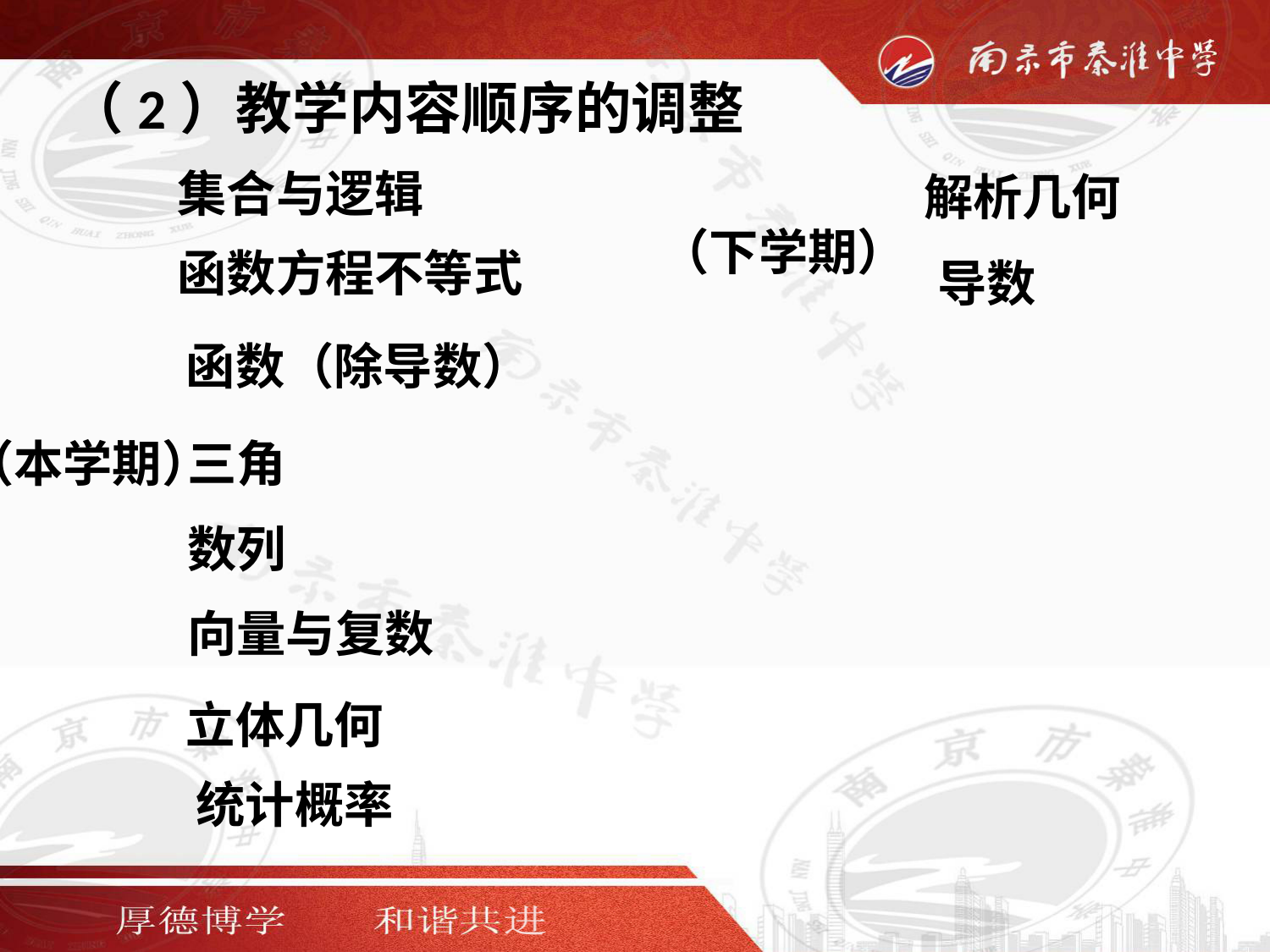

（2）教学内容顺序的调整
集合与逻辑
解析几何
（下学期）
函数方程不等式
导数
函数（除导数）
（本学期）
三角
数列
向量与复数
立体几何
统计概率